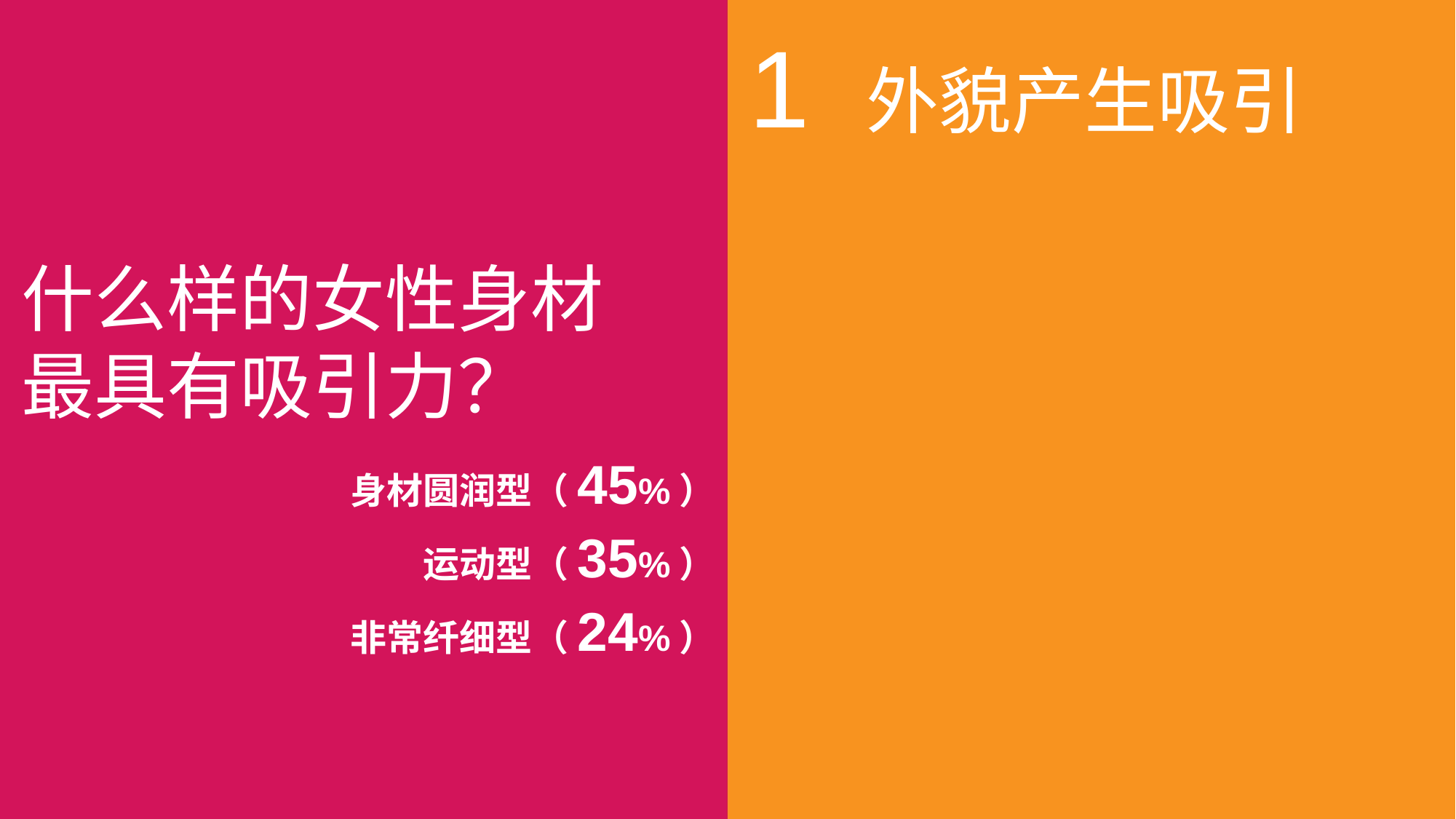

1 外貌产生吸引
什么样的女性身材
最具有吸引力？
身材圆润型（45%）
运动型（35%）
非常纤细型（24%）